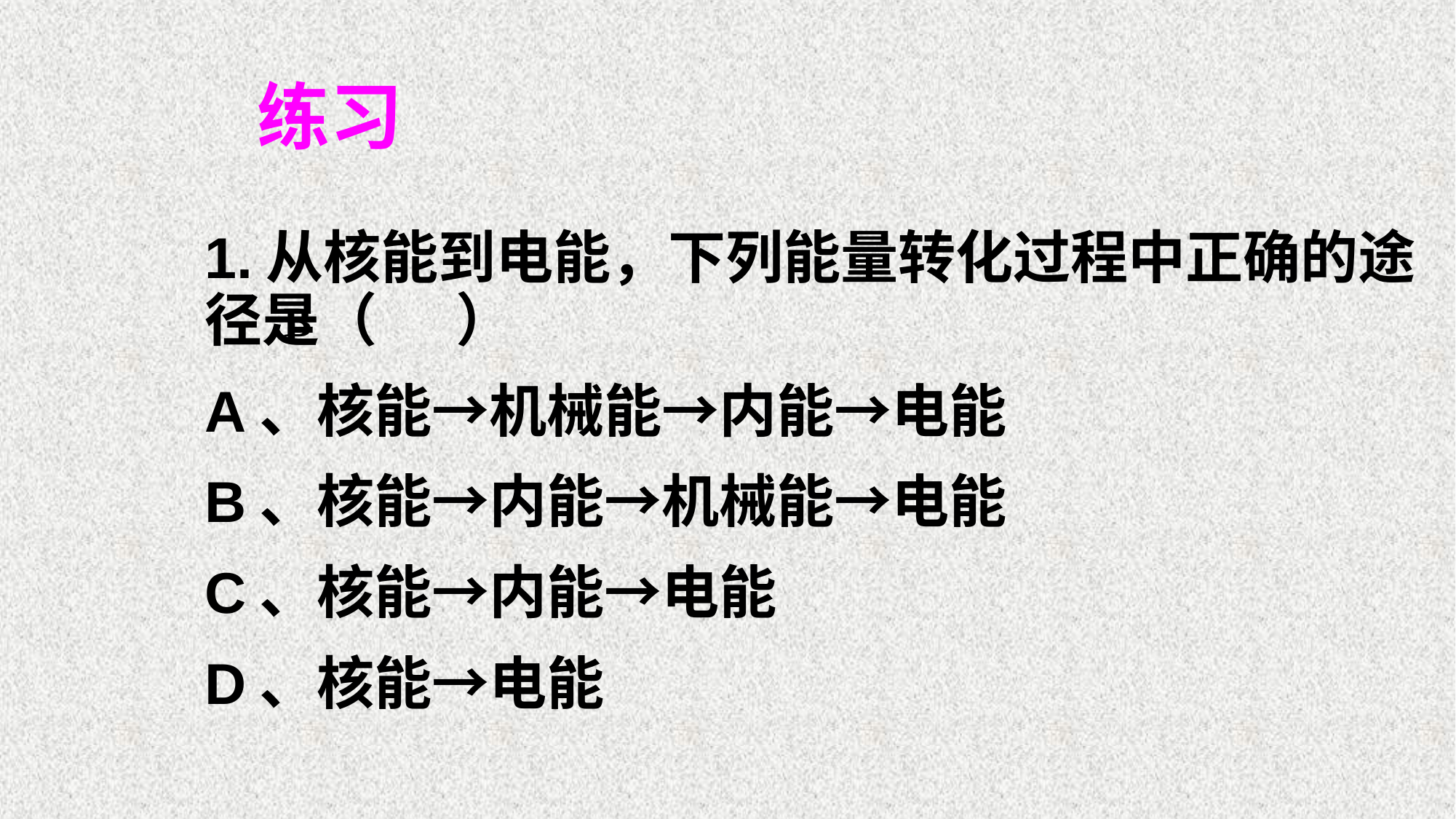

练习

1.从核能到电能，下列能量转化过程中正确的途径是（      ）
A、核能→机械能→内能→电能
B、核能→内能→机械能→电能
C、核能→内能→电能
D、核能→电能
B